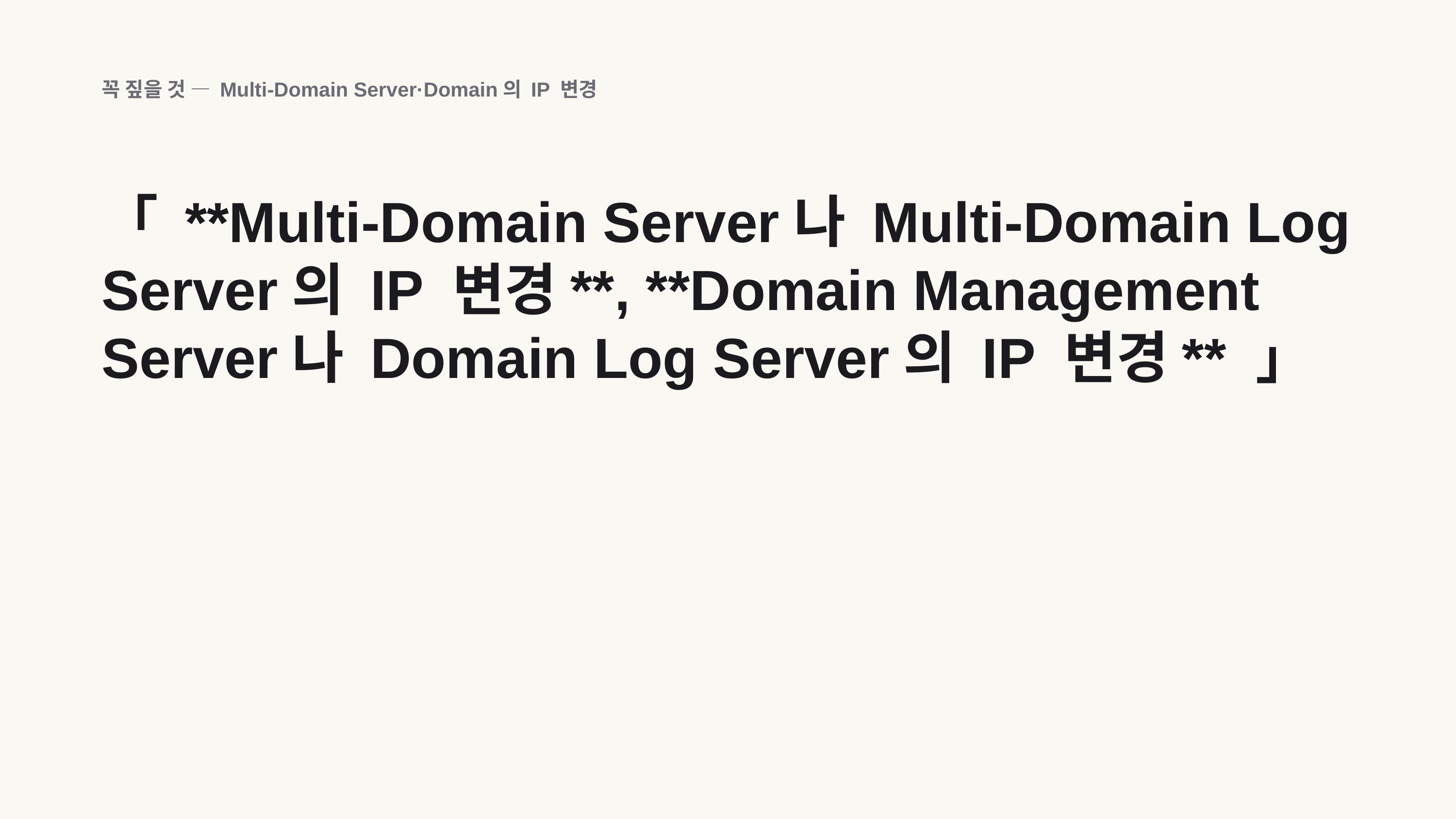

꼭 짚을 것 — Multi-Domain Server·Domain의 IP 변경
「 **Multi-Domain Server나 Multi-Domain Log Server의 IP 변경**, **Domain Management Server나 Domain Log Server의 IP 변경** 」